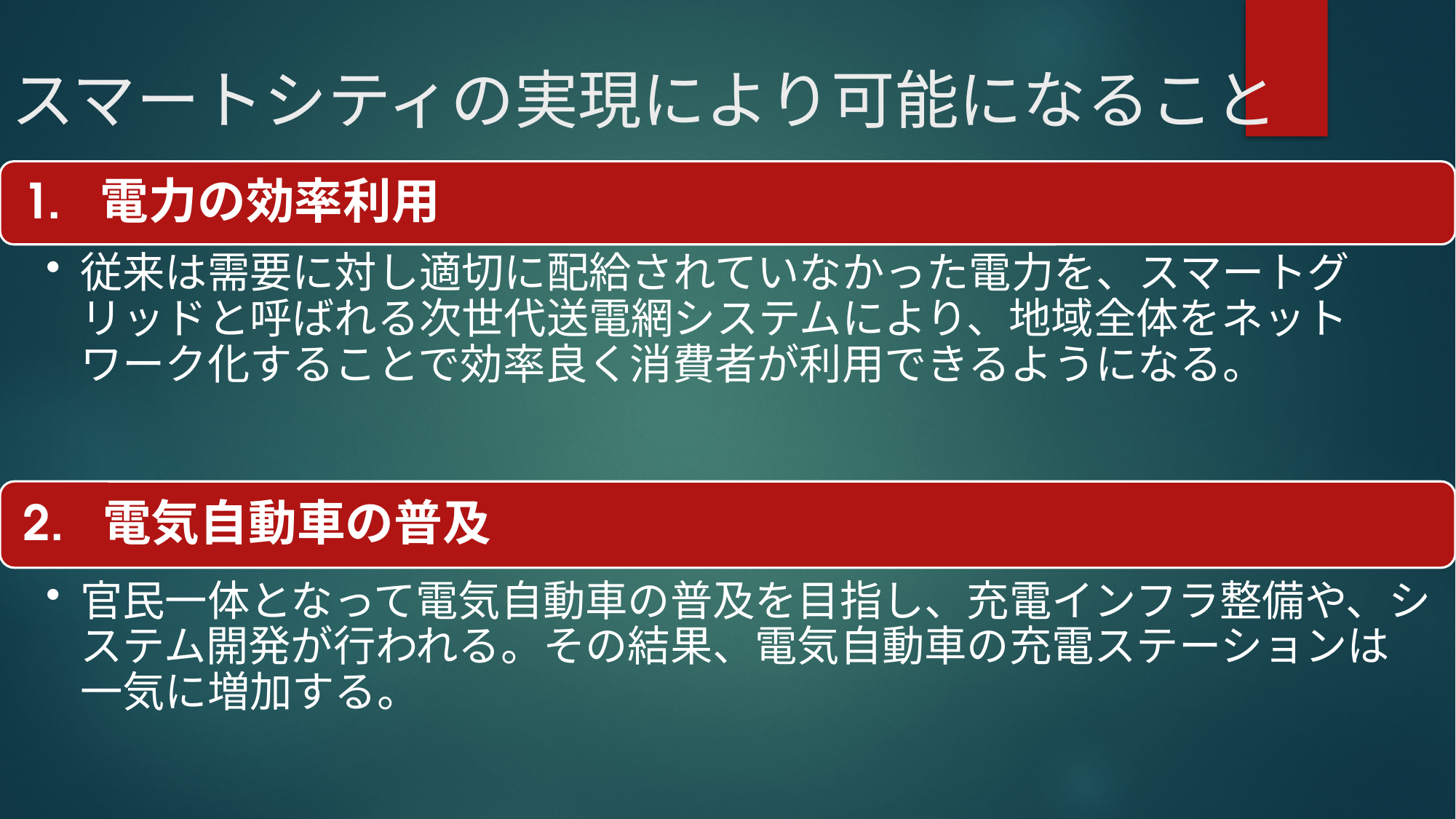

# スマートシティの実現により可能になること
1.  電力の効率利用
従来は需要に対し適切に配給されていなかった電力を、スマートグリッドと呼ばれる次世代送電網システムにより、地域全体をネットワーク化することで効率良く消費者が利用できるようになる。
2.  電気自動車の普及
官民一体となって電気自動車の普及を目指し、充電インフラ整備や、システム開発が行われる。その結果、電気自動車の充電ステーションは一気に増加する。